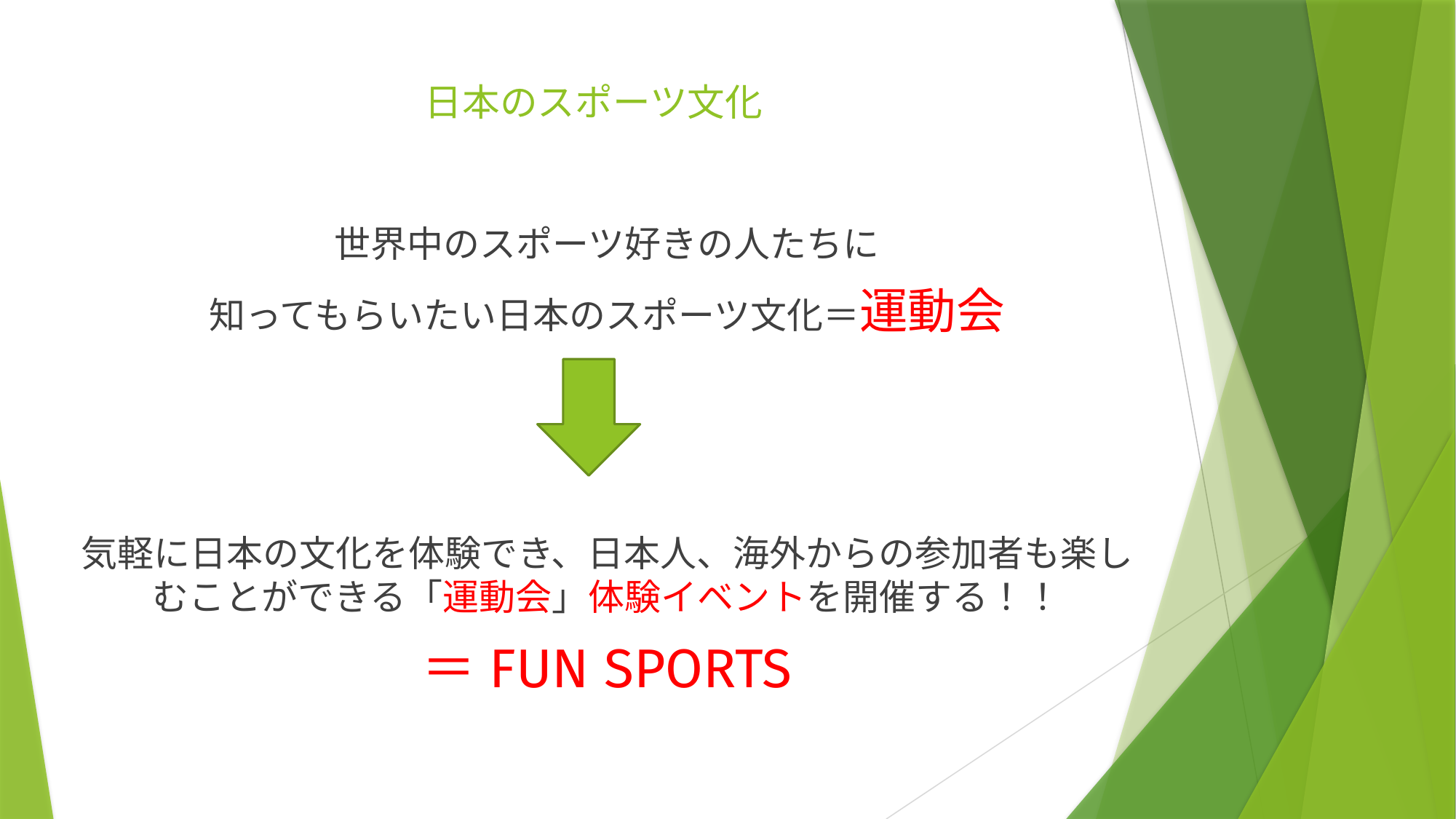

# 日本のスポーツ文化
世界中のスポーツ好きの人たちに
知ってもらいたい日本のスポーツ文化＝運動会

気軽に日本の文化を体験でき、日本人、海外からの参加者も楽しむことができる「運動会」体験イベントを開催する！！
＝FUN SPORTS